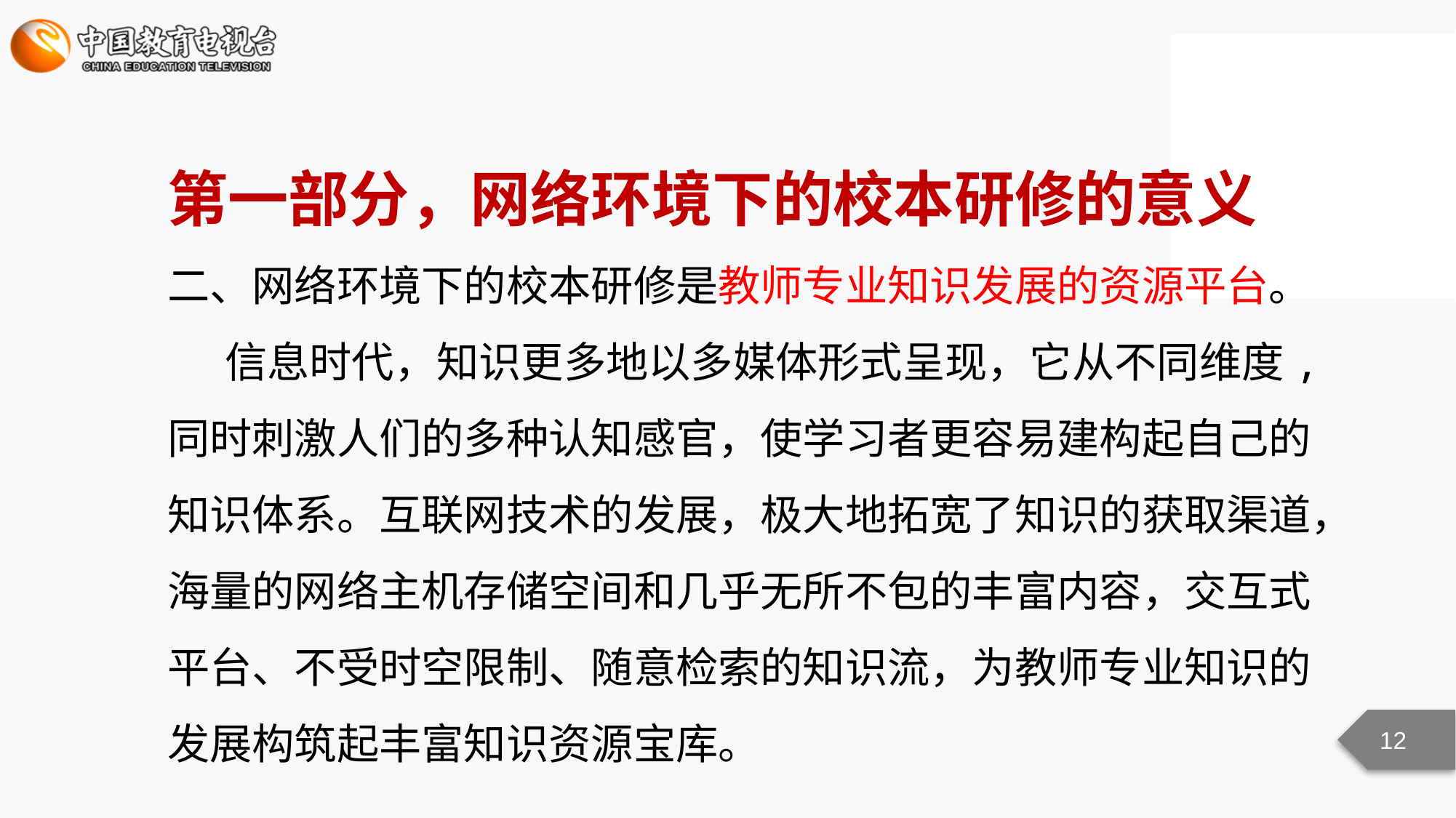

第一部分，网络环境下的校本研修的意义
二、网络环境下的校本研修是教师专业知识发展的资源平台。
     信息时代，知识更多地以多媒体形式呈现，它从不同维度,同时刺激人们的多种认知感官，使学习者更容易建构起自己的知识体系。互联网技术的发展，极大地拓宽了知识的获取渠道，海量的网络主机存储空间和几乎无所不包的丰富内容，交互式平台、不受时空限制、随意检索的知识流，为教师专业知识的发展构筑起丰富知识资源宝库。